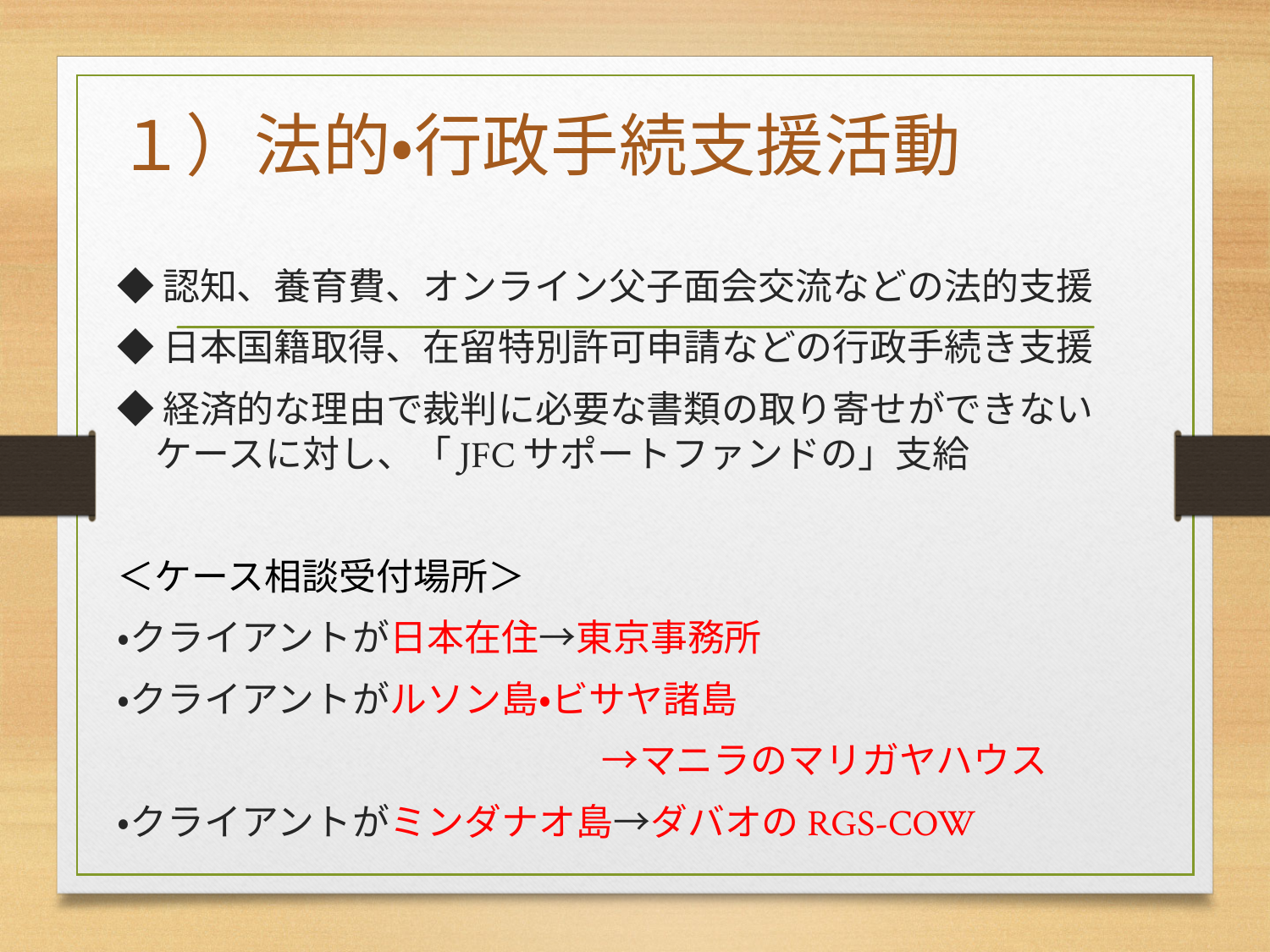

１）法的・行政手続支援活動

◆認知、養育費、オンライン父子面会交流などの法的支援
◆日本国籍取得、在留特別許可申請などの行政手続き支援
◆経済的な理由で裁判に必要な書類の取り寄せができないケースに対し、「JFCサポートファンドの」支給

＜ケース相談受付場所＞
・クライアントが日本在住→東京事務所
・クライアントがルソン島・ビサヤ諸島
　　　　　　　　　　　　　→マニラのマリガヤハウス
・クライアントがミンダナオ島→ダバオのRGS-COW